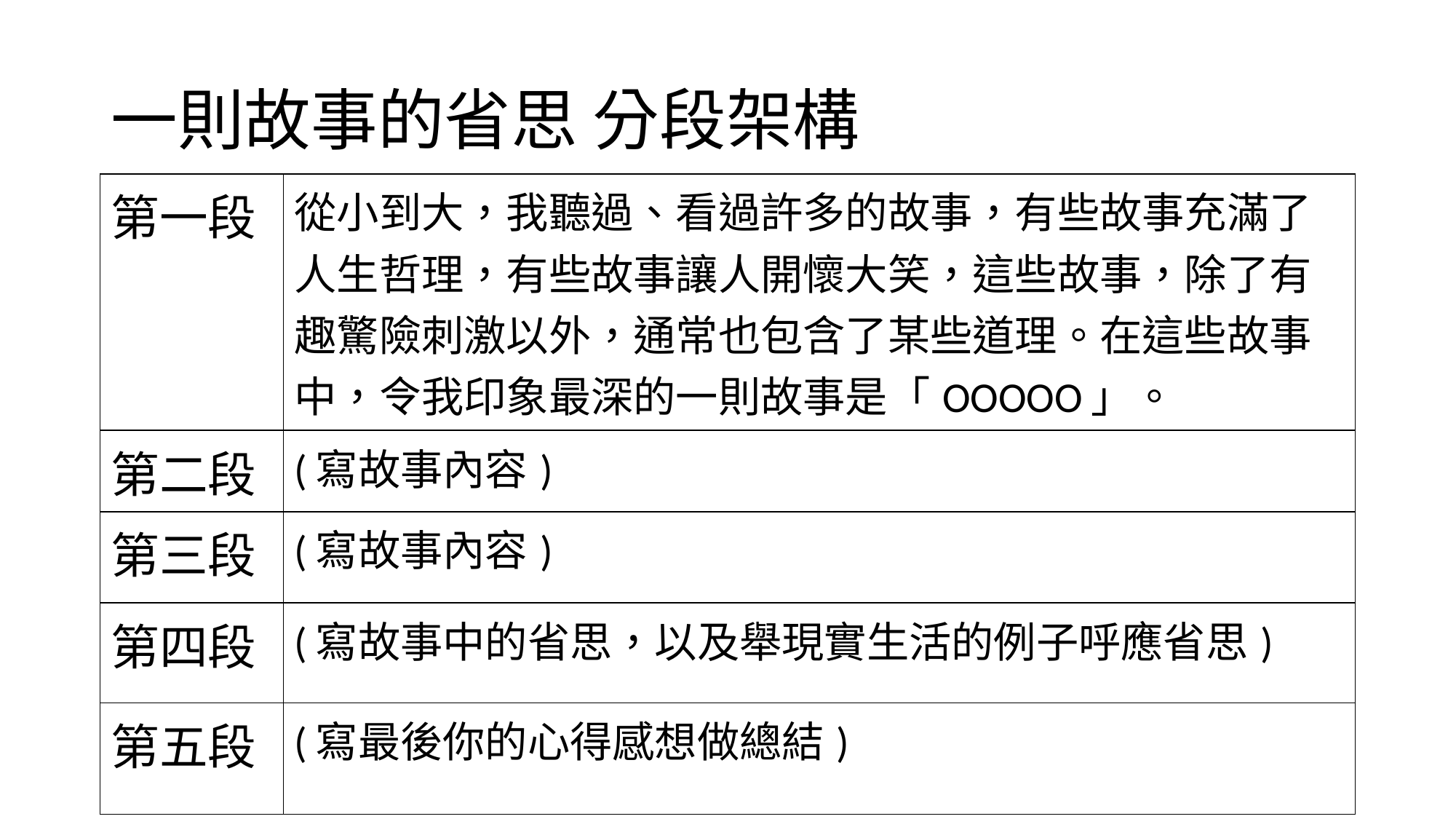

# 一則故事的省思 分段架構
| 第一段 | 從小到大，我聽過、看過許多的故事，有些故事充滿了人生哲理，有些故事讓人開懷大笑，這些故事，除了有趣驚險刺激以外，通常也包含了某些道理。在這些故事中，令我印象最深的一則故事是「OOOOO」。 |
| --- | --- |
| 第二段 | (寫故事內容) |
| 第三段 | (寫故事內容) |
| 第四段 | (寫故事中的省思，以及舉現實生活的例子呼應省思) |
| 第五段 | (寫最後你的心得感想做總結) |